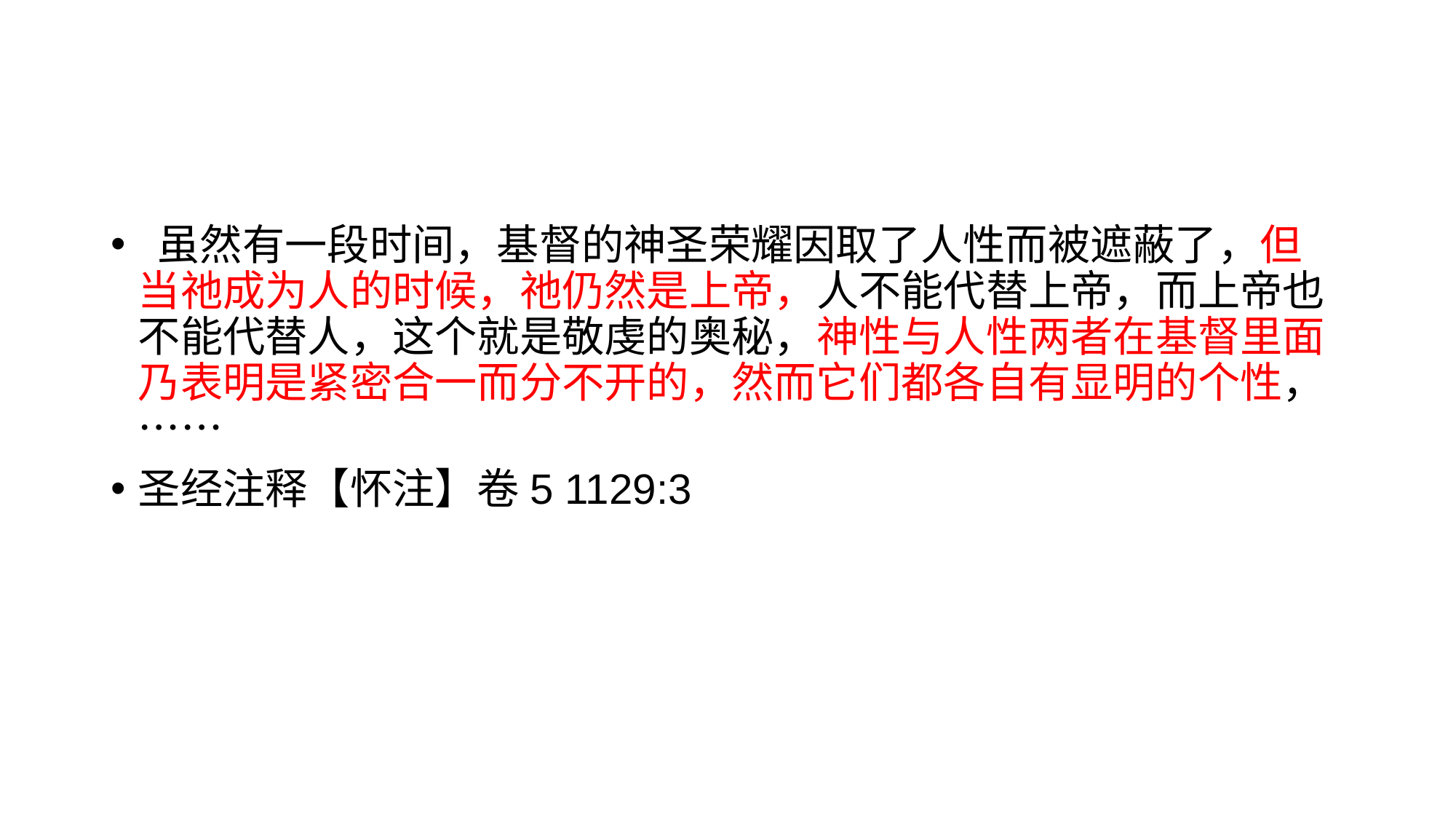

#
 虽然有一段时间，基督的神圣荣耀因取了人性而被遮蔽了，但当祂成为人的时候，祂仍然是上帝，人不能代替上帝，而上帝也不能代替人，这个就是敬虔的奥秘，神性与人性两者在基督里面乃表明是紧密合一而分不开的，然而它们都各自有显明的个性，……
圣经注释【怀注】卷5 1129:3